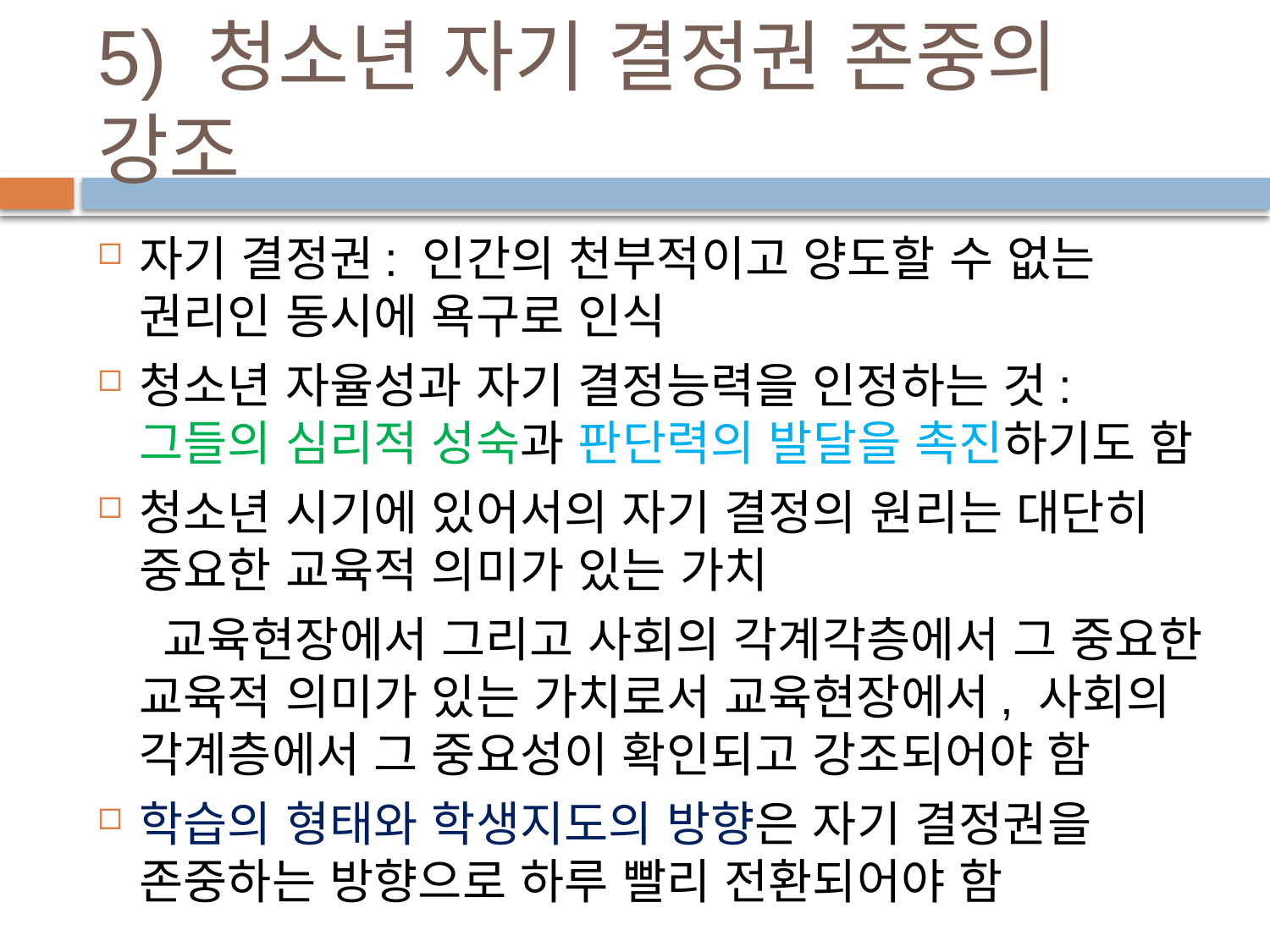

# 5) 청소년 자기 결정권 존중의 강조
자기 결정권: 인간의 천부적이고 양도할 수 없는 권리인 동시에 욕구로 인식
청소년 자율성과 자기 결정능력을 인정하는 것: 그들의 심리적 성숙과 판단력의 발달을 촉진하기도 함
청소년 시기에 있어서의 자기 결정의 원리는 대단히 중요한 교육적 의미가 있는 가치
    교육현장에서 그리고 사회의 각계각층에서 그 중요한 교육적 의미가 있는 가치로서 교육현장에서, 사회의 각계층에서 그 중요성이 확인되고 강조되어야 함
학습의 형태와 학생지도의 방향은 자기 결정권을 존중하는 방향으로 하루 빨리 전환되어야 함